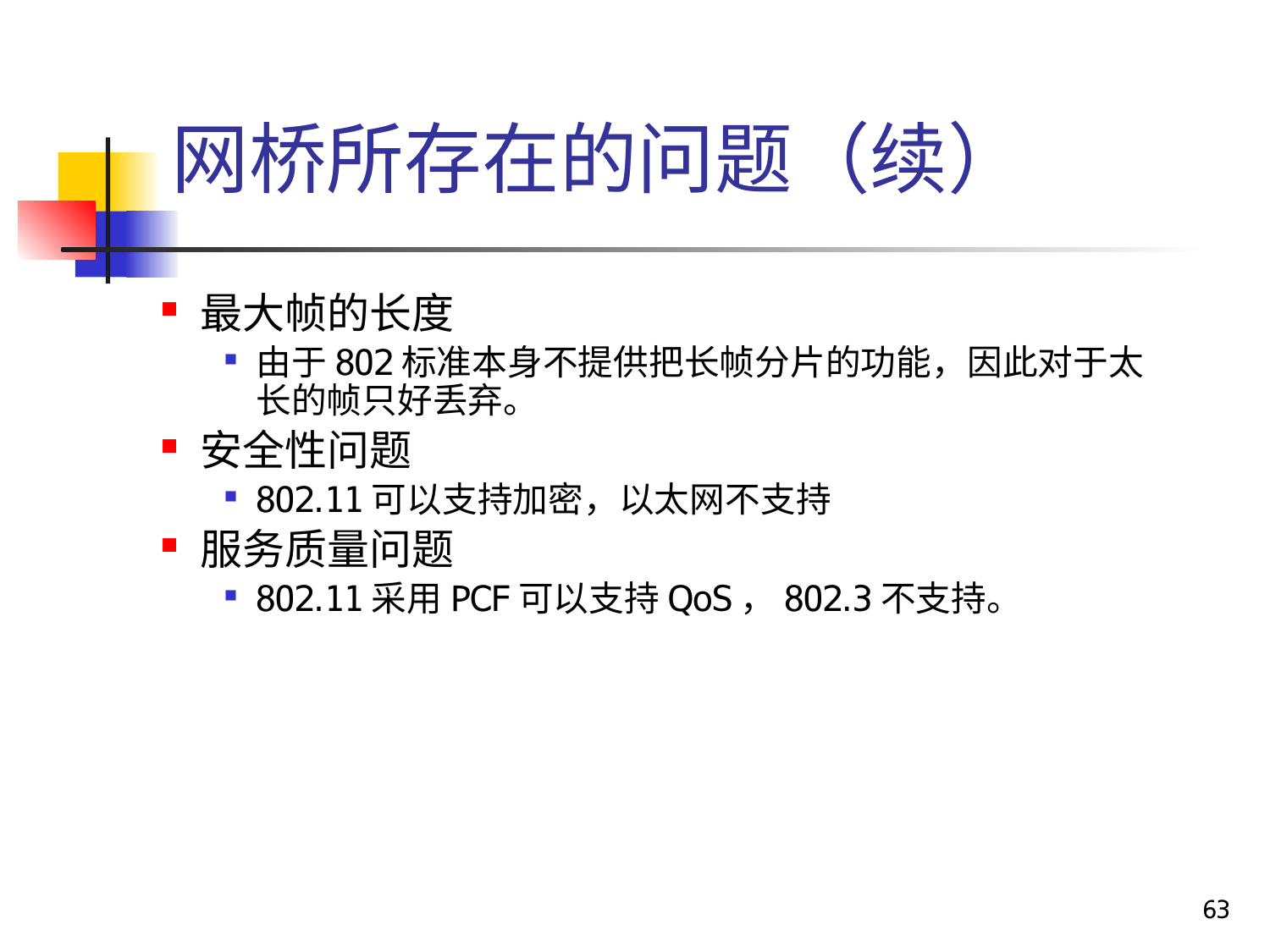

# 网桥所存在的问题（续）
最大帧的长度
由于802标准本身不提供把长帧分片的功能，因此对于太长的帧只好丢弃。
安全性问题
802.11可以支持加密，以太网不支持
服务质量问题
802.11采用PCF可以支持QoS，802.3不支持。

63